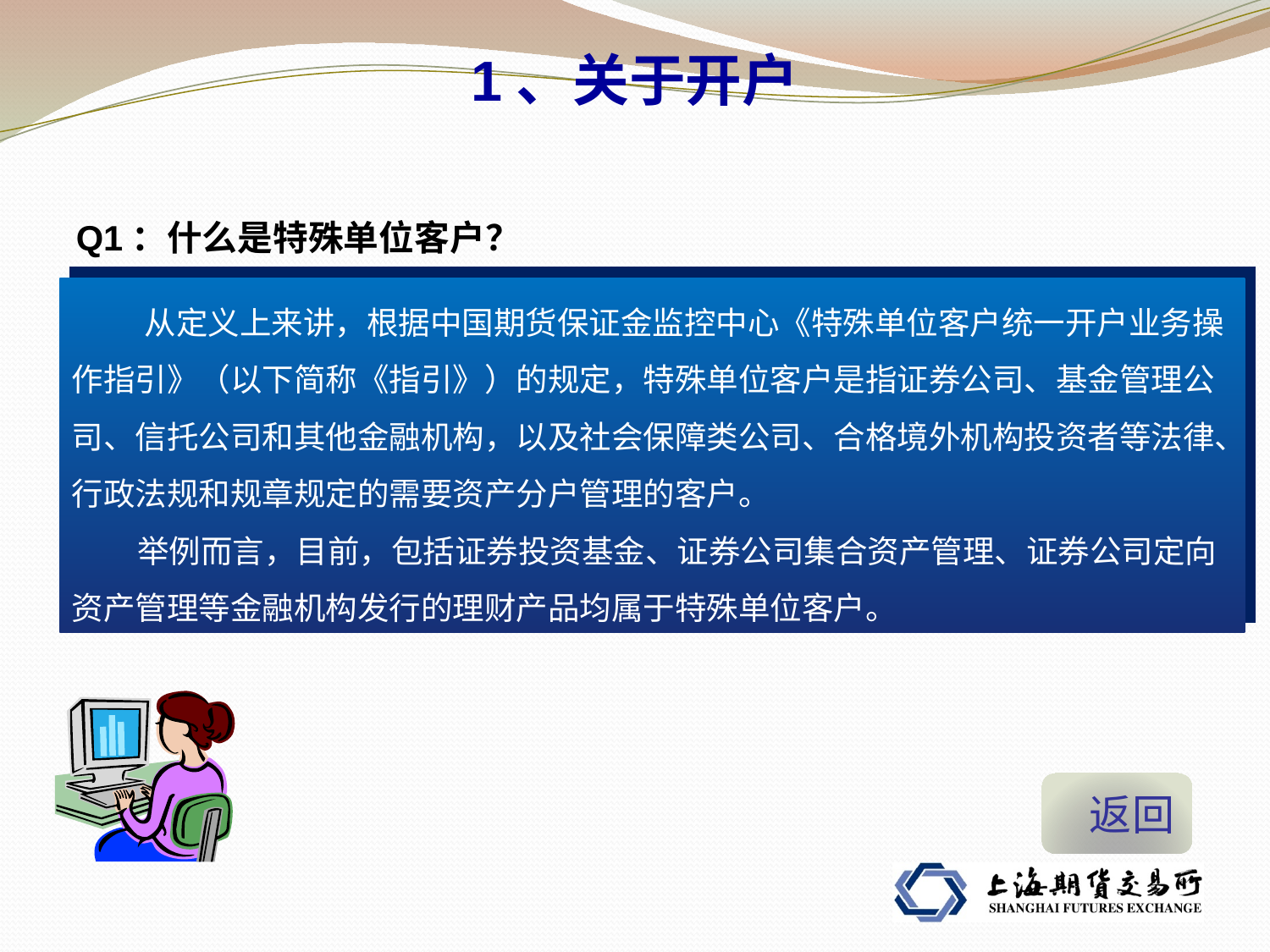

# 1、关于开户
Q1：什么是特殊单位客户？
         从定义上来讲，根据中国期货保证金监控中心《特殊单位客户统一开户业务操作指引》（以下简称《指引》）的规定，特殊单位客户是指证券公司、基金管理公司、信托公司和其他金融机构，以及社会保障类公司、合格境外机构投资者等法律、行政法规和规章规定的需要资产分户管理的客户。
        举例而言，目前，包括证券投资基金、证券公司集合资产管理、证券公司定向资产管理等金融机构发行的理财产品均属于特殊单位客户。

  返回